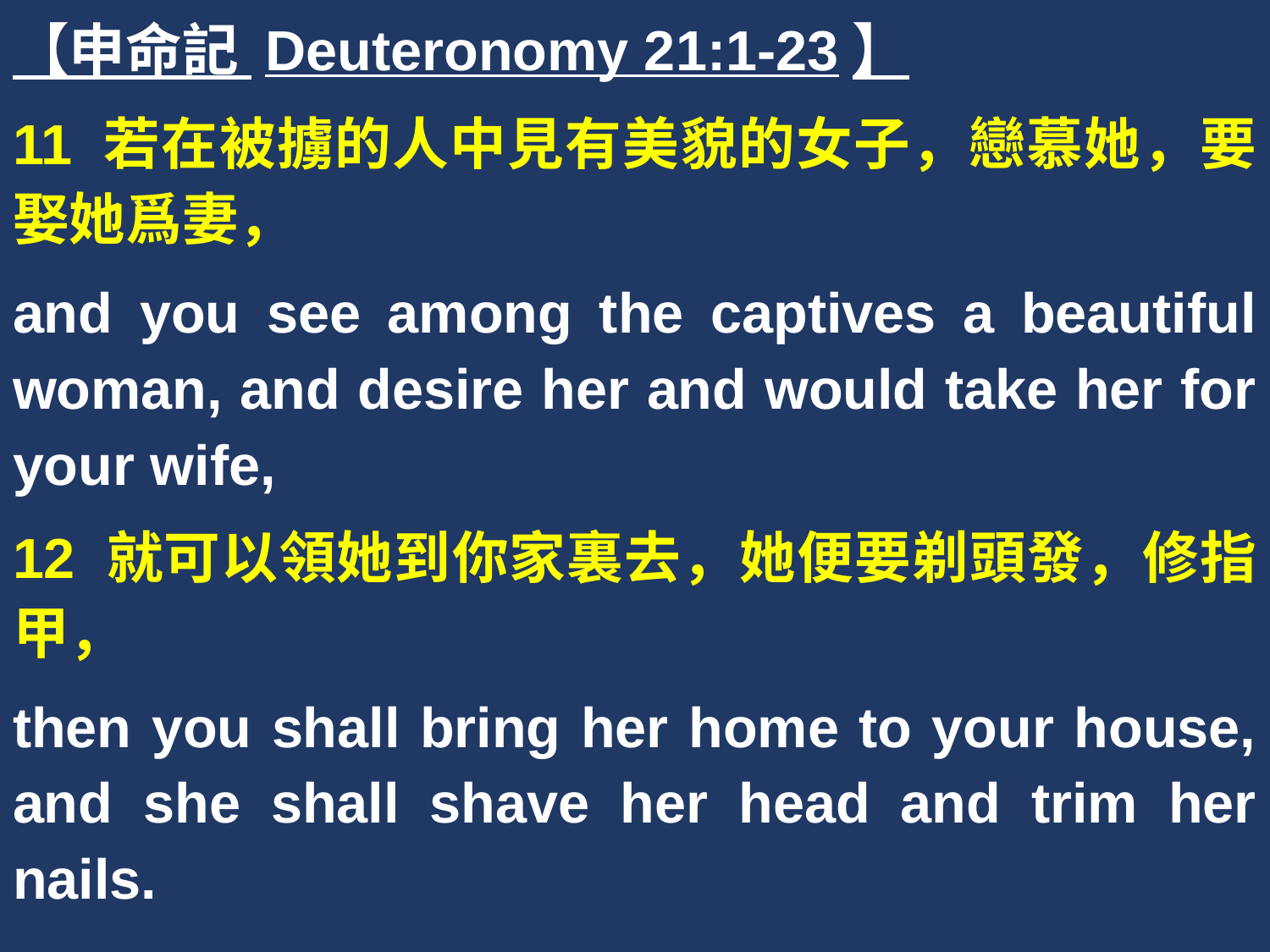

【申命記 Deuteronomy 21:1-23】
11 若在被擄的人中見有美貌的女子，戀慕她，要娶她爲妻，
and you see among the captives a beautiful woman, and desire her and would take her for your wife,
12 就可以領她到你家裏去，她便要剃頭發，修指甲，
then you shall bring her home to your house, and she shall shave her head and trim her nails.